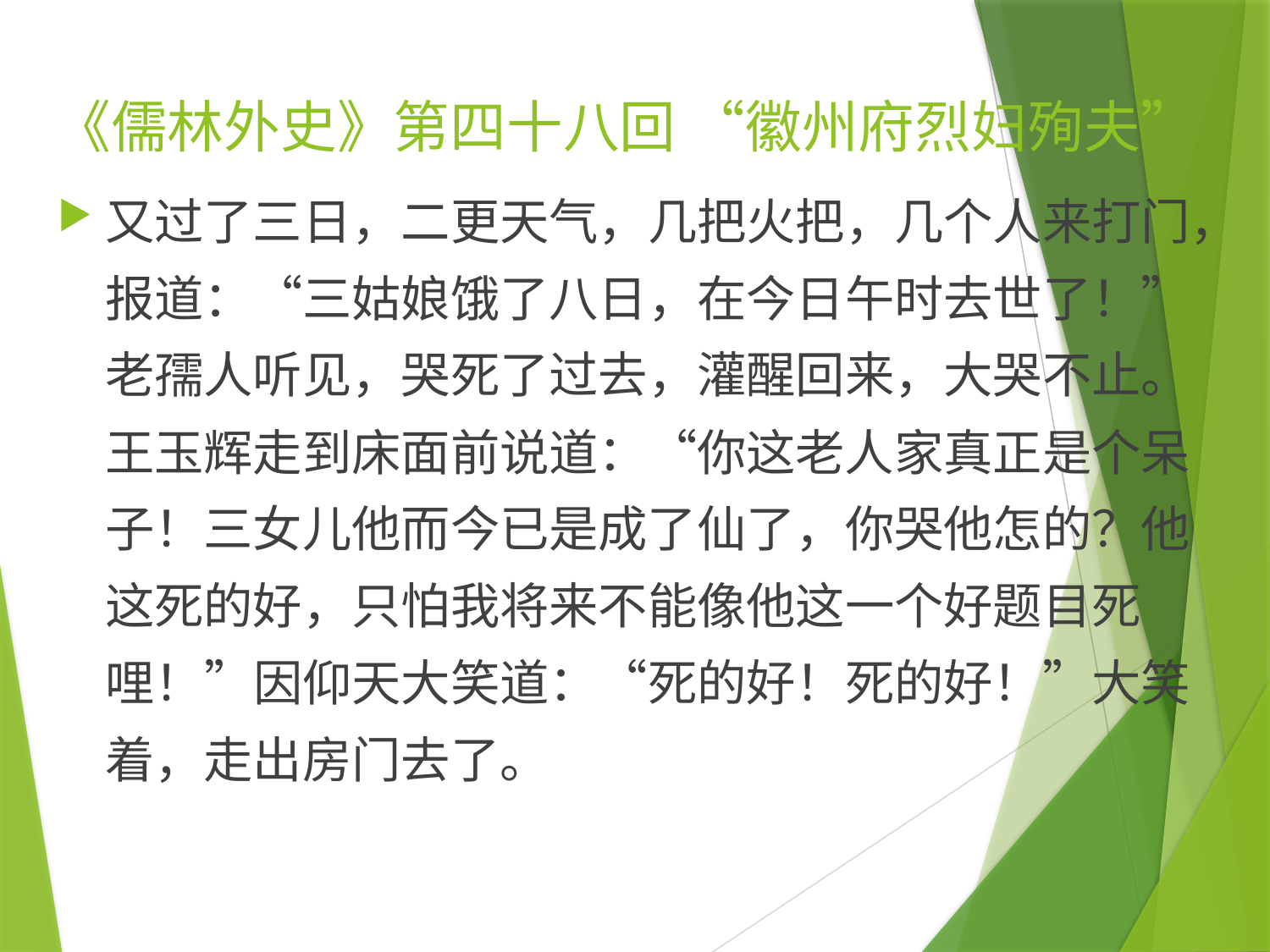

# 《儒林外史》第四十八回 “徽州府烈妇殉夫”
又过了三日，二更天气，几把火把，几个人来打门，报道：“三姑娘饿了八日，在今日午时去世了！”老孺人听见，哭死了过去，灌醒回来，大哭不止。王玉辉走到床面前说道：“你这老人家真正是个呆子！三女儿他而今已是成了仙了，你哭他怎的？他这死的好，只怕我将来不能像他这一个好题目死哩！”因仰天大笑道：“死的好！死的好！”大笑着，走出房门去了。